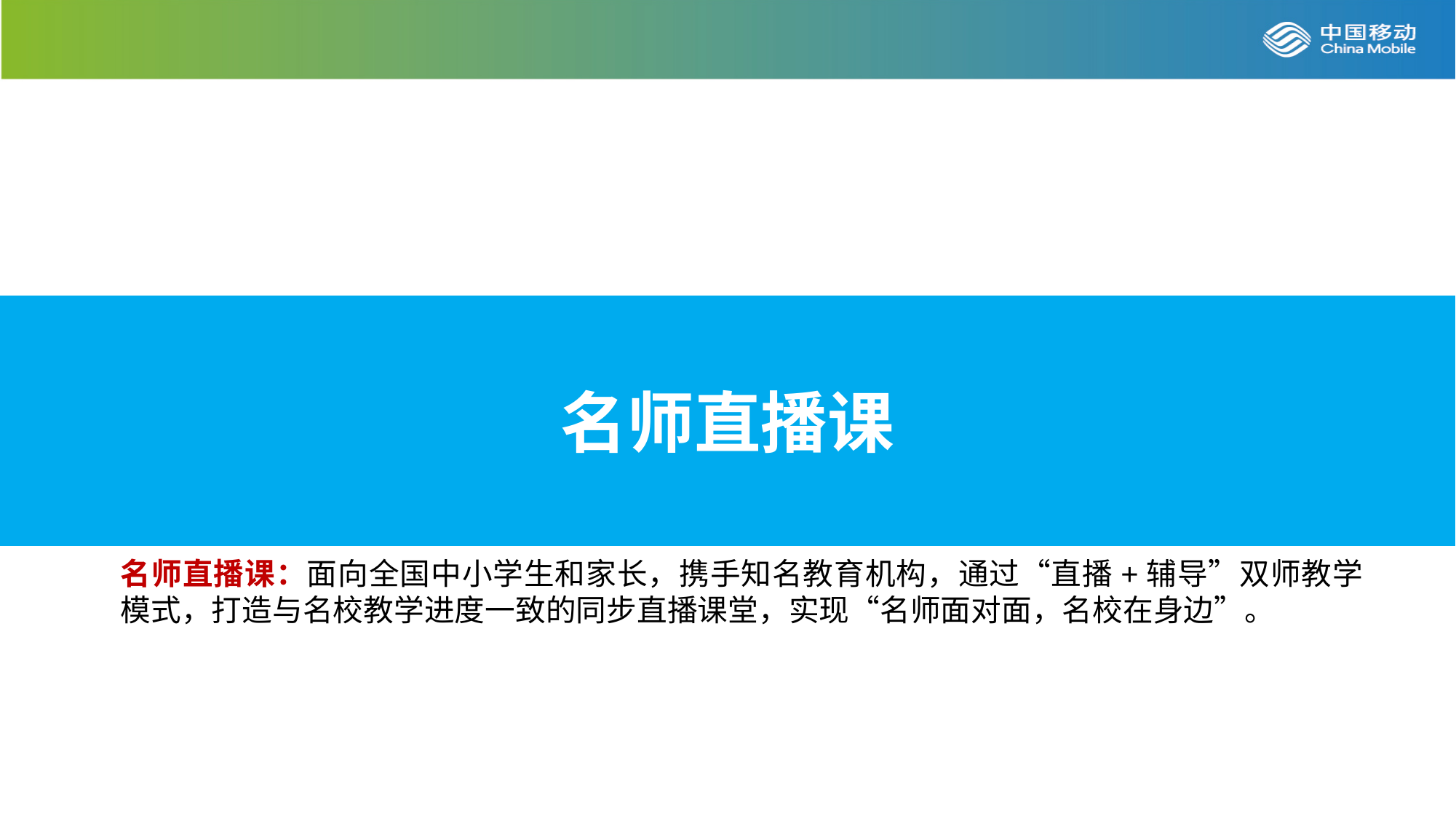

名师直播课
名师直播课：面向全国中小学生和家长，携手知名教育机构，通过“直播+辅导”双师教学模式，打造与名校教学进度一致的同步直播课堂，实现“名师面对面，名校在身边”。